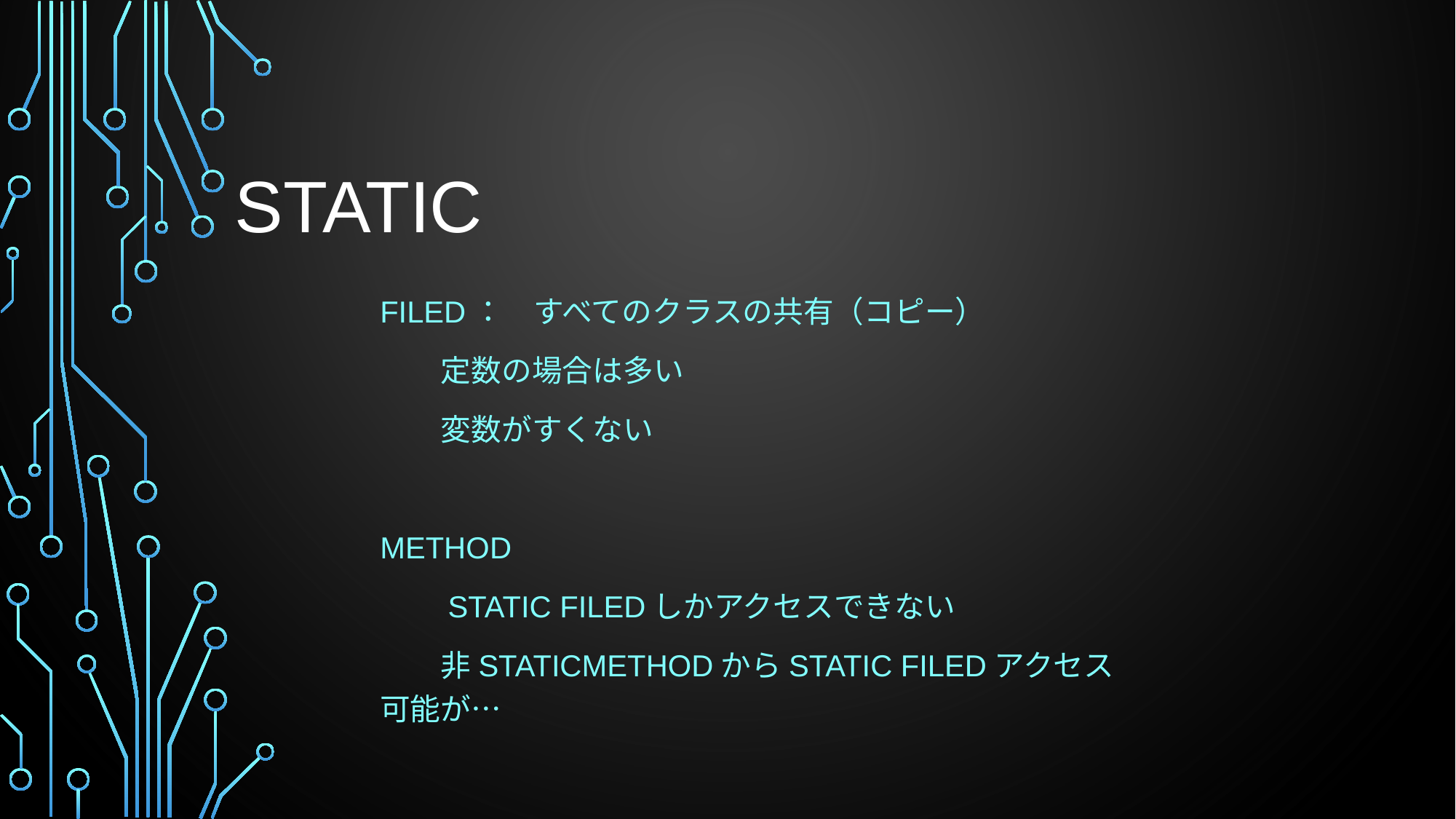

# STATIC
FILED：　すべてのクラスの共有（コピー）
　　定数の場合は多い
　　変数がすくない

METHOD
　　STATIC FILEDしかアクセスできない
　　非STATICMETHODからSTATIC FILEDアクセス可能が…
27